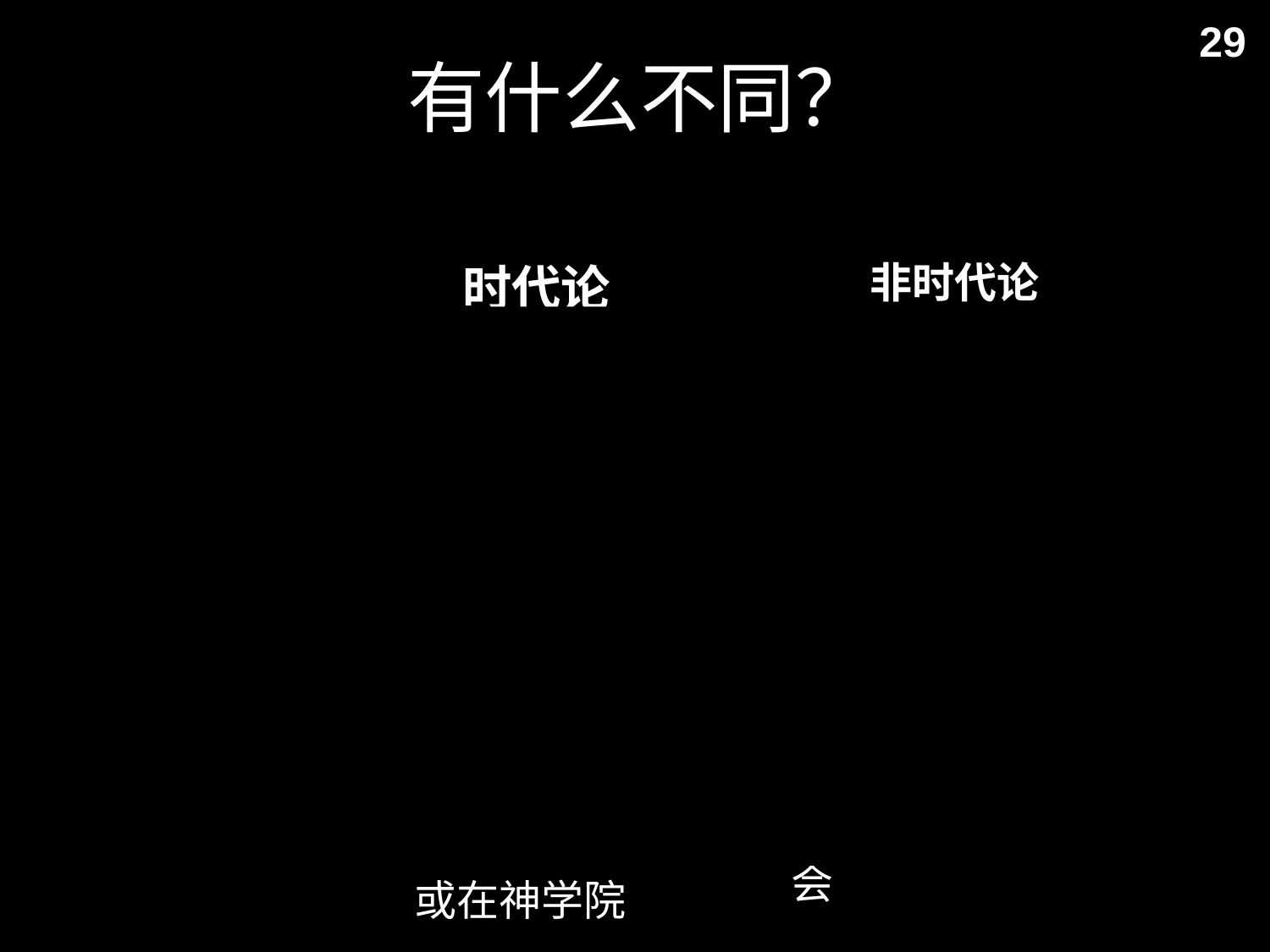

# 有什么不同？
29
|  | 时代论 | 非时代论 |
| --- | --- | --- |
| 分别律法 和恩典 | 比较明显 | 不明显 |
| 神学观点 | 几乎是保守的看法 (少数有千禧年前论开放的看法!) | 保守或开放的看法 |
| 拥护者的人数 | 很多-尤其是 平信徒的层面 或在神学院 | 增加中-尤其是在研究学院的层面和天主教会 |